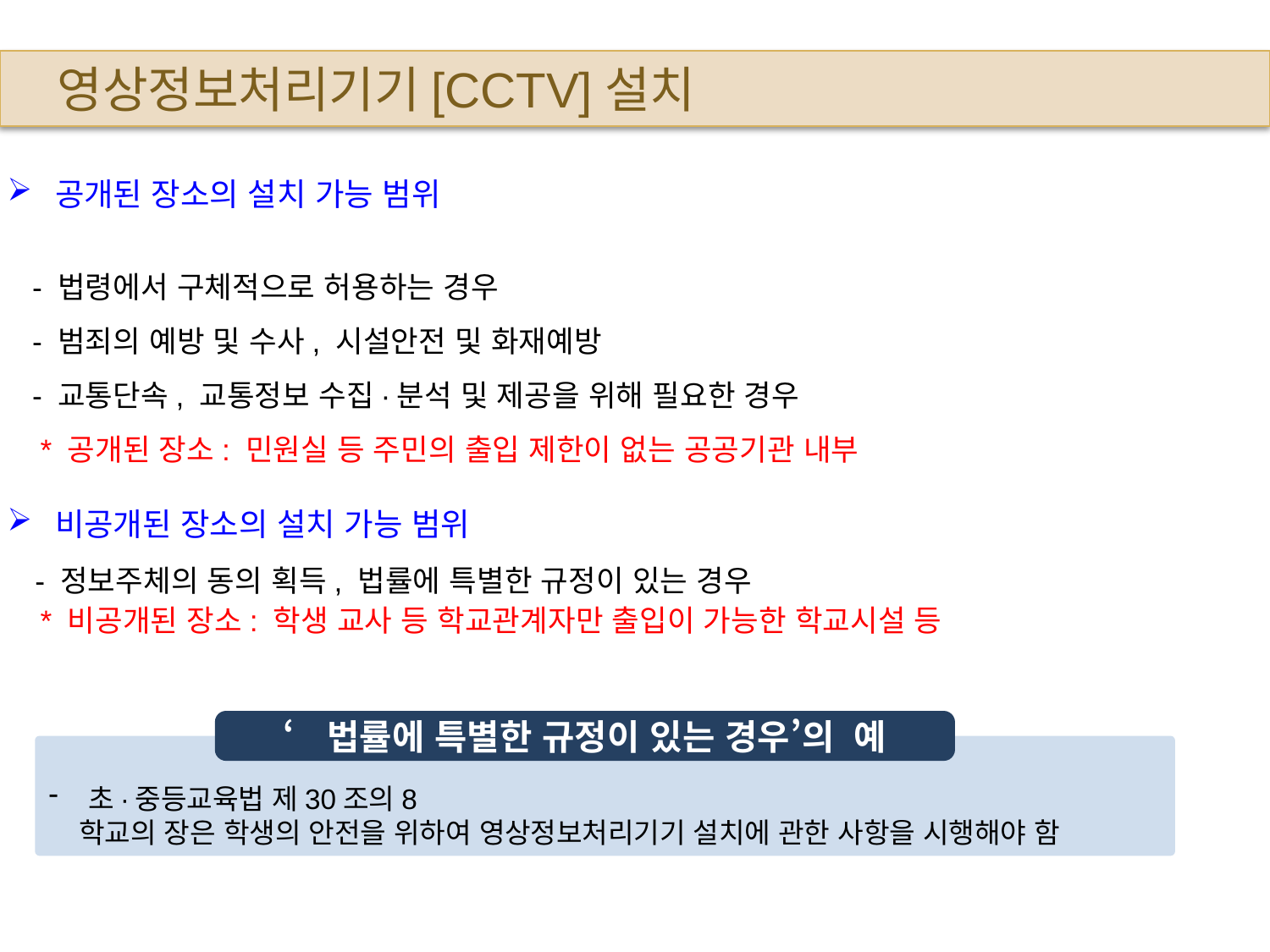

영상정보처리기기[CCTV]설치
공개된 장소의 설치 가능 범위

   - 법령에서 구체적으로 허용하는 경우
   - 범죄의 예방 및 수사, 시설안전 및 화재예방
   - 교통단속, 교통정보 수집·분석 및 제공을 위해 필요한 경우
    * 공개된 장소: 민원실 등 주민의 출입 제한이 없는 공공기관 내부
비공개된 장소의 설치 가능 범위
  - 정보주체의 동의 획득, 법률에 특별한 규정이 있는 경우
    * 비공개된 장소: 학생 교사 등 학교관계자만 출입이 가능한 학교시설 등
‘법률에 특별한 규정이 있는 경우’의  예

초·중등교육법 제30조의8
   학교의 장은 학생의 안전을 위하여 영상정보처리기기 설치에 관한 사항을 시행해야 함